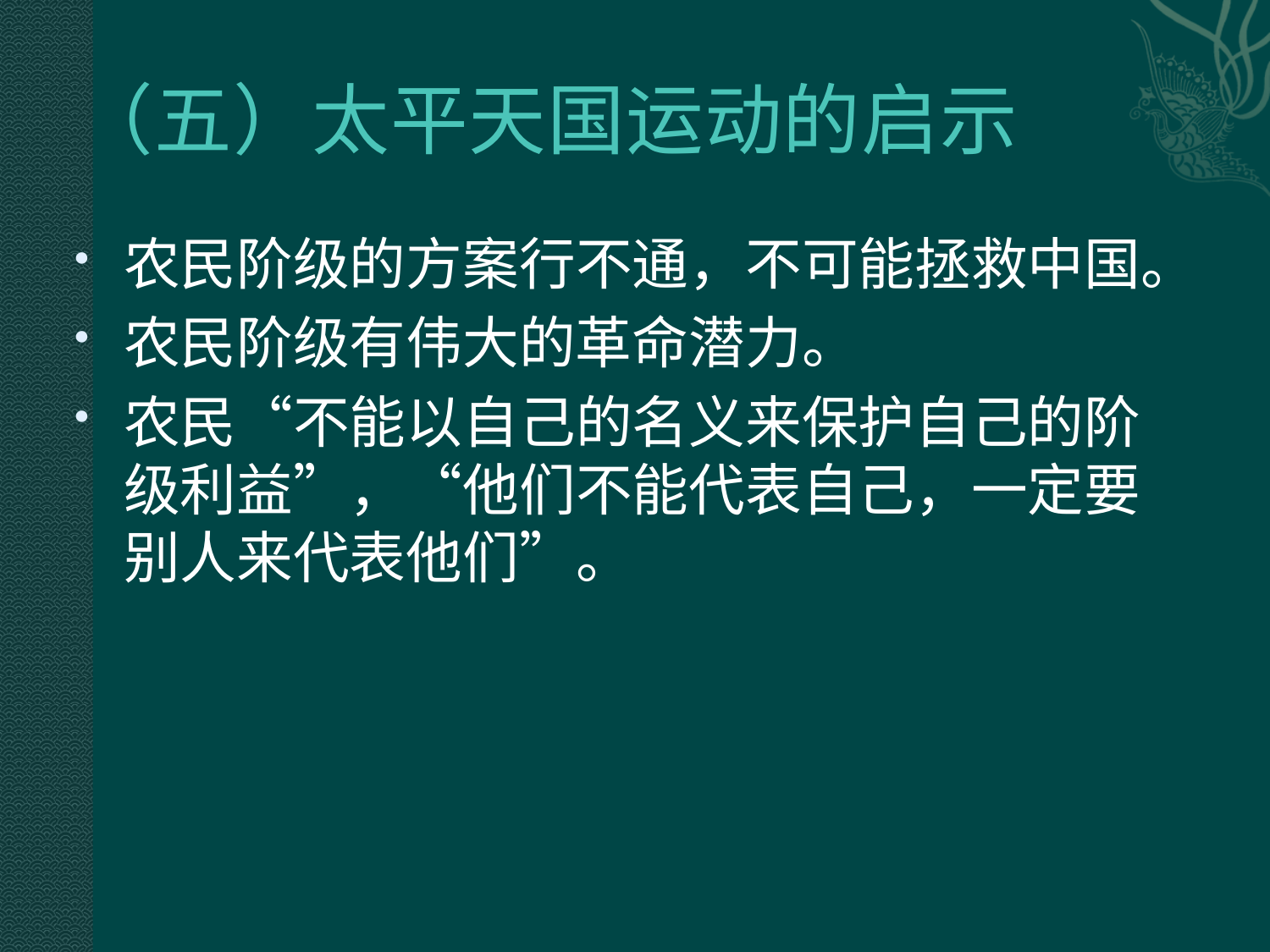

# （五）太平天国运动的启示
农民阶级的方案行不通，不可能拯救中国。
农民阶级有伟大的革命潜力。
农民“不能以自己的名义来保护自己的阶级利益”，“他们不能代表自己，一定要别人来代表他们”。